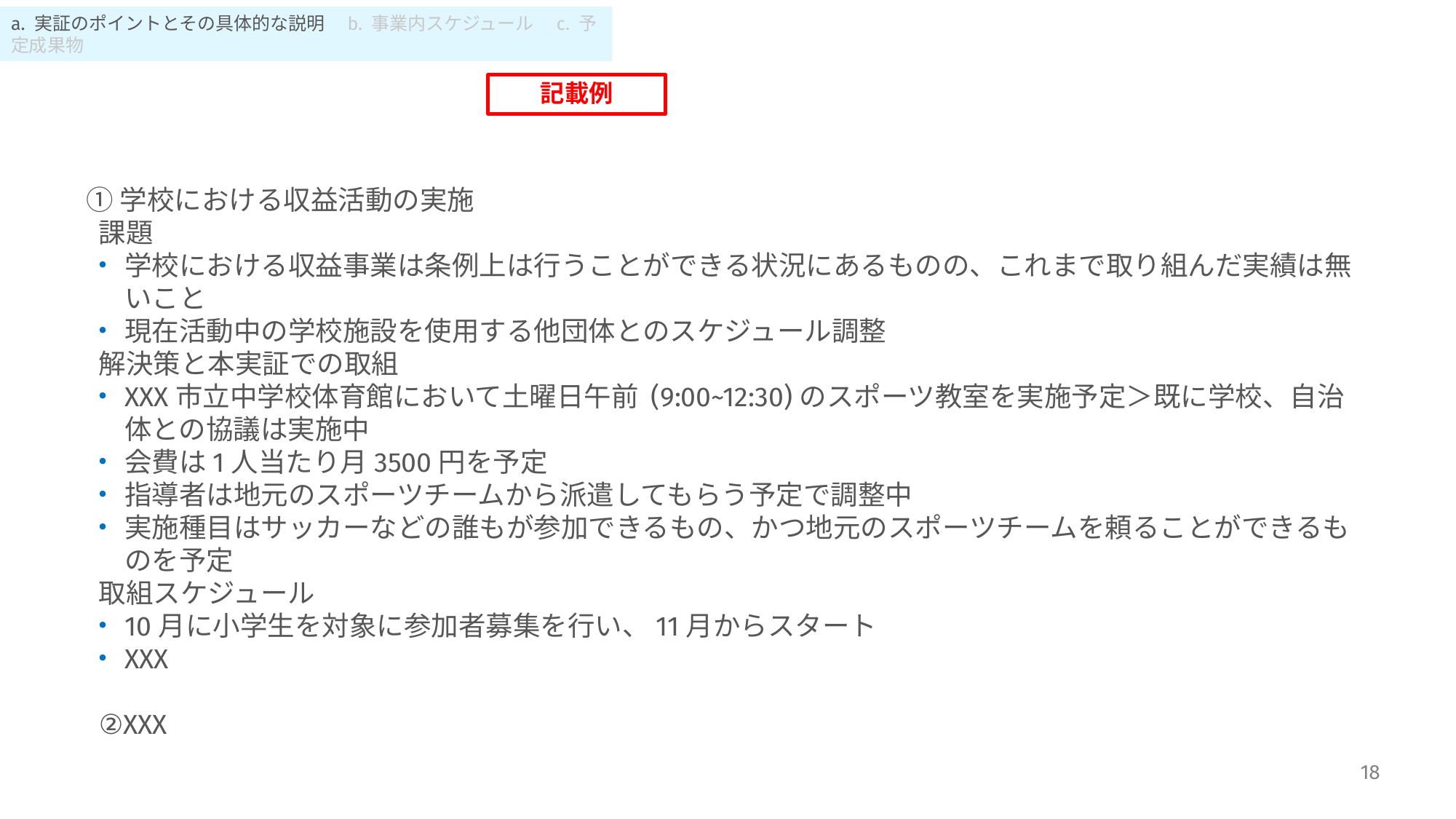

a. 実証のポイントとその具体的な説明　b. 事業内スケジュール　c. 予定成果物
記載例
# 3. 事業期間で実施すること a. 実証 (検証) ポイント (1/X)
①学校における収益活動の実施
課題
学校における収益事業は条例上は行うことができる状況にあるものの、これまで取り組んだ実績は無いこと
現在活動中の学校施設を使用する他団体とのスケジュール調整
解決策と本実証での取組
XXX市立中学校体育館において土曜日午前 (9:00~12:30)のスポーツ教室を実施予定＞既に学校、自治体との協議は実施中
会費は1人当たり月3500円を予定
指導者は地元のスポーツチームから派遣してもらう予定で調整中
実施種目はサッカーなどの誰もが参加できるもの、かつ地元のスポーツチームを頼ることができるものを予定
取組スケジュール
10月に小学生を対象に参加者募集を行い、11月からスタート
XXX

②XXX